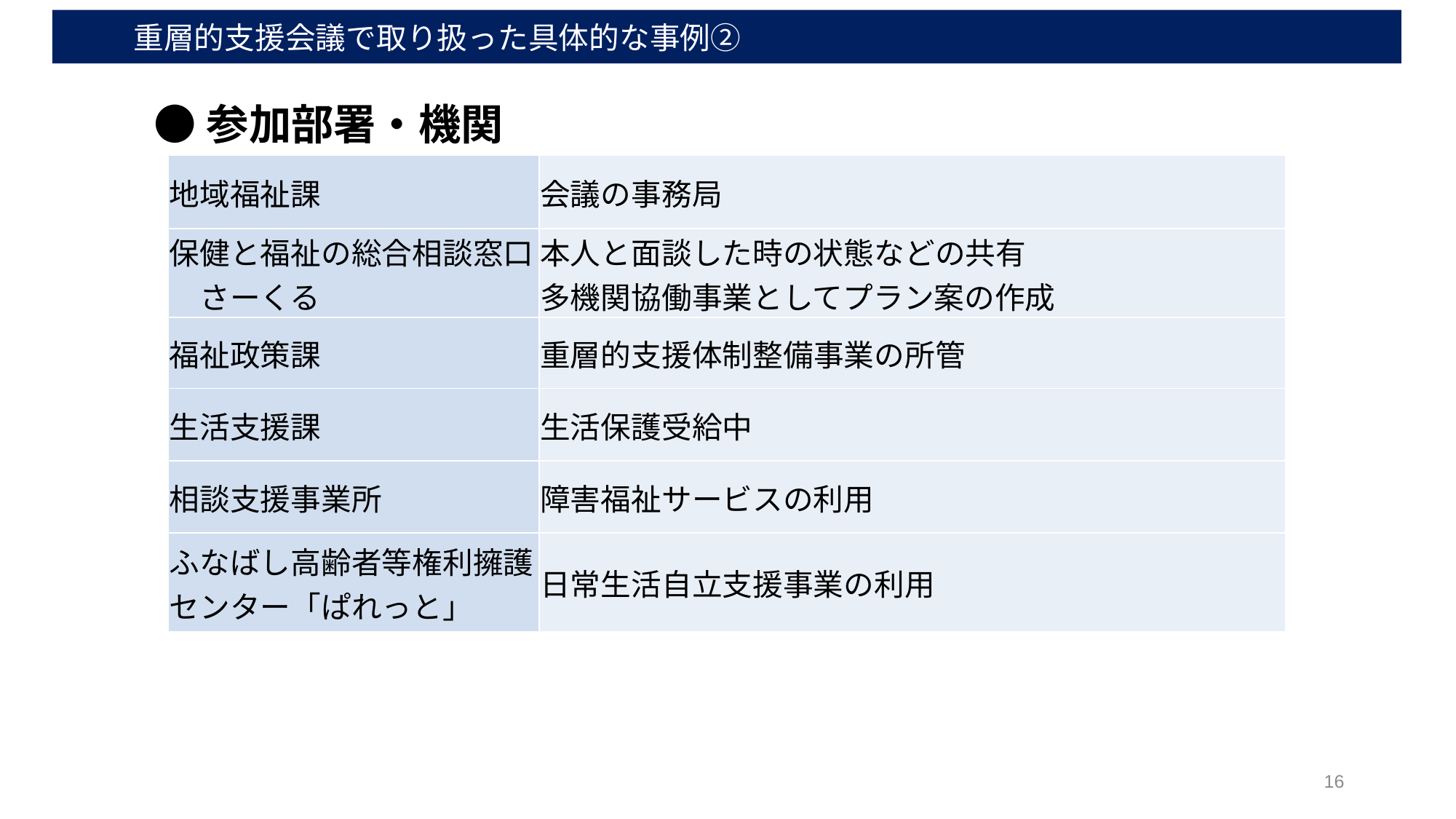

重層的支援会議で取り扱った具体的な事例②
●参加部署・機関
| 地域福祉課 | 会議の事務局 |
| --- | --- |
| 保健と福祉の総合相談窓口　さーくる | 本人と面談した時の状態などの共有 多機関協働事業としてプラン案の作成 |
| 福祉政策課 | 重層的支援体制整備事業の所管 |
| 生活支援課 | 生活保護受給中 |
| 相談支援事業所 | 障害福祉サービスの利用 |
| ふなばし高齢者等権利擁護センター「ぱれっと」 | 日常生活自立支援事業の利用 |
16